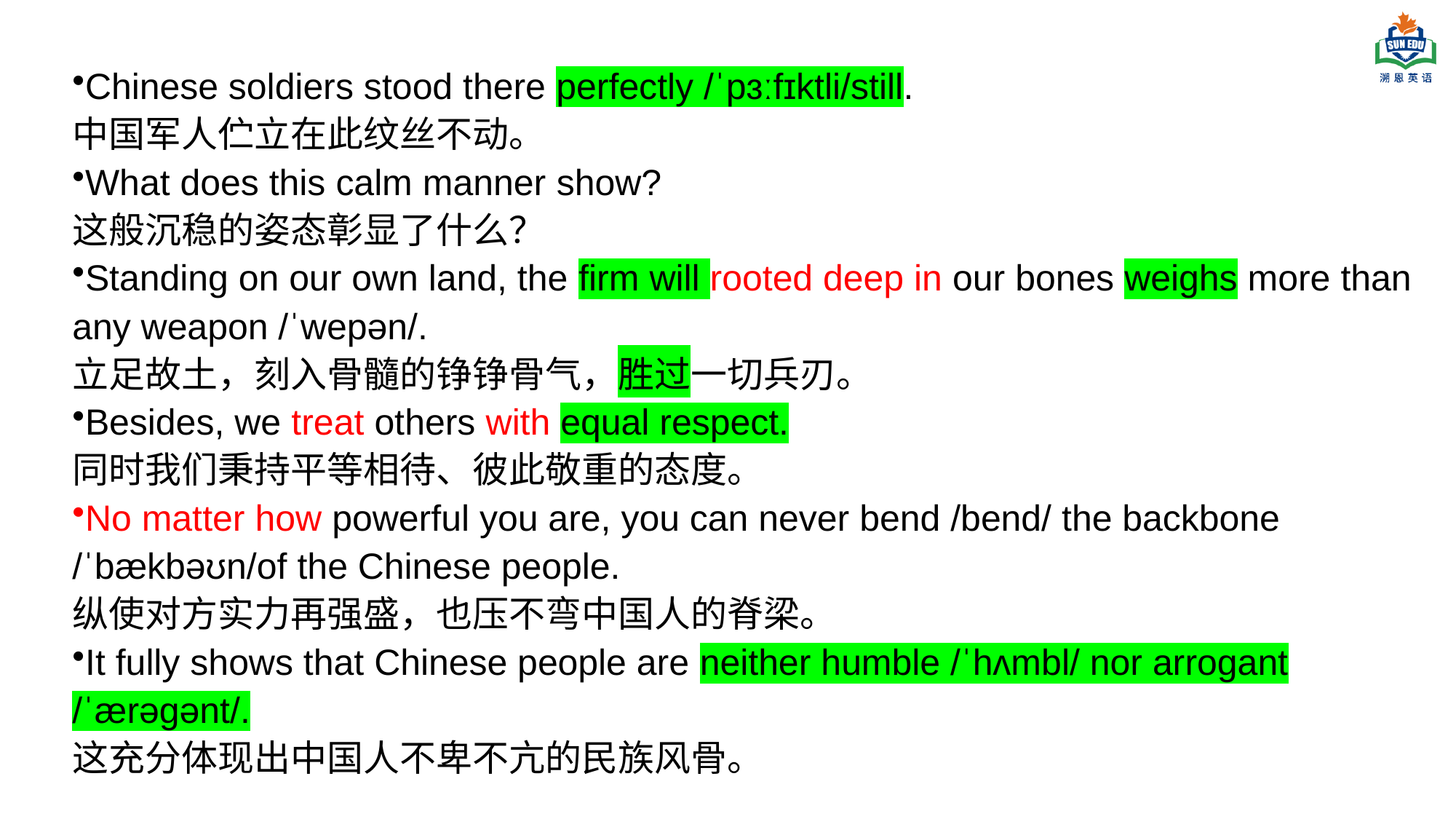

Chinese soldiers stood there perfectly /ˈpɜːfɪktli/still.
中国军人伫立在此纹丝不动。
What does this calm manner show?
这般沉稳的姿态彰显了什么？
Standing on our own land, the firm will rooted deep in our bones weighs more than any weapon /ˈwepən/.
立足故土，刻入骨髓的铮铮骨气，胜过一切兵刃。
Besides, we treat others with equal respect.
同时我们秉持平等相待、彼此敬重的态度。
No matter how powerful you are, you can never bend /bend/ the backbone /ˈbækbəʊn/of the Chinese people.
纵使对方实力再强盛，也压不弯中国人的脊梁。
It fully shows that Chinese people are neither humble /ˈhʌmbl/ nor arrogant /ˈærəɡənt/.
这充分体现出中国人不卑不亢的民族风骨。